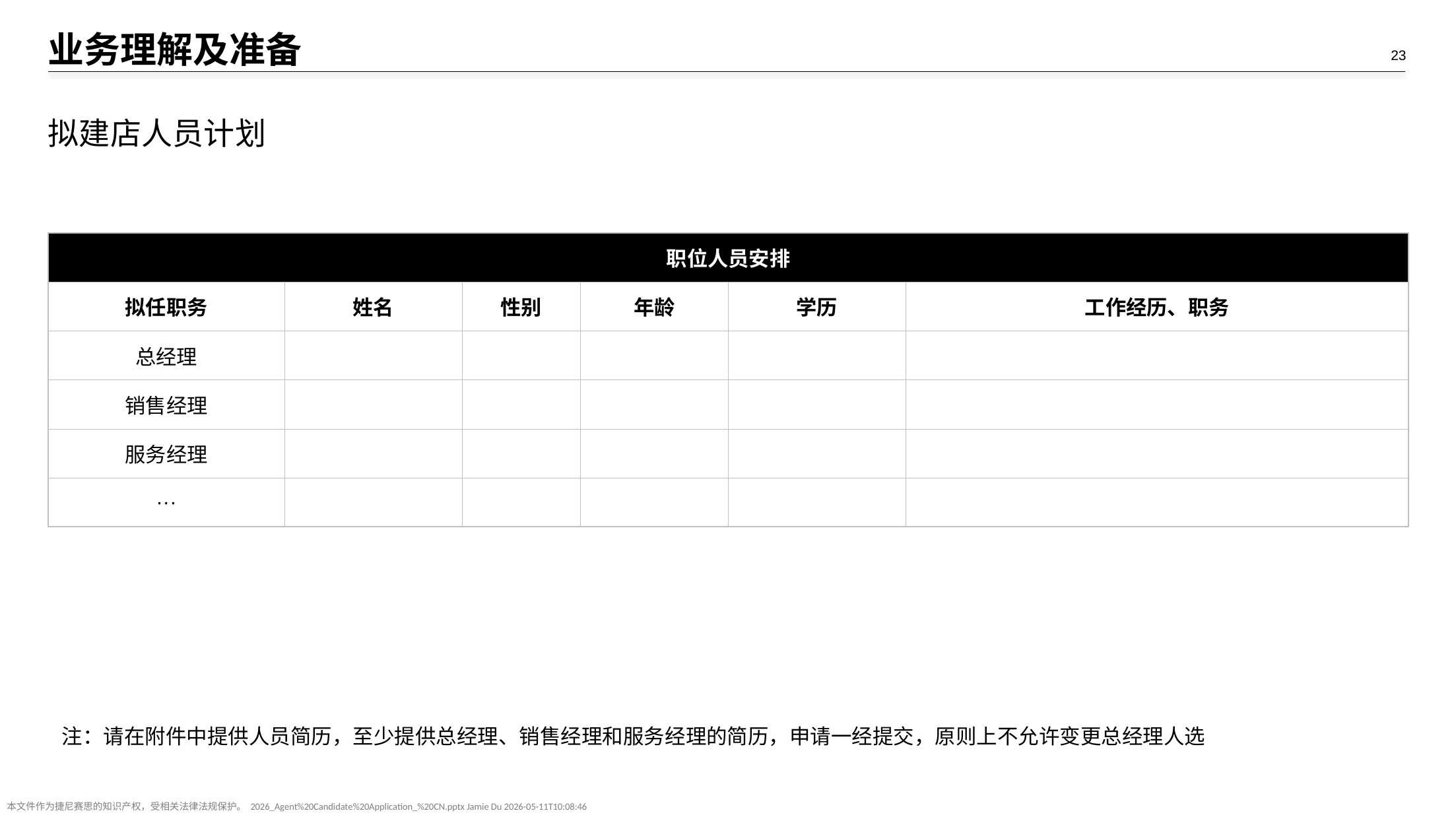

# 业务理解及准备
拟建店人员计划
| 职位人员安排 |  |  |  |  |  |
| --- | --- | --- | --- | --- | --- |
| 拟任职务 | 姓名 | 性别 | 年龄 | 学历 | 工作经历、职务 |
| 总经理 |  |  |  |  |  |
| 销售经理 |  |  |  |  |  |
| 服务经理 |  |  |  |  |  |
| ··· |  |  |  |  |  |
注：请在附件中提供人员简历，至少提供总经理、销售经理和服务经理的简历，申请一经提交，原则上不允许变更总经理人选